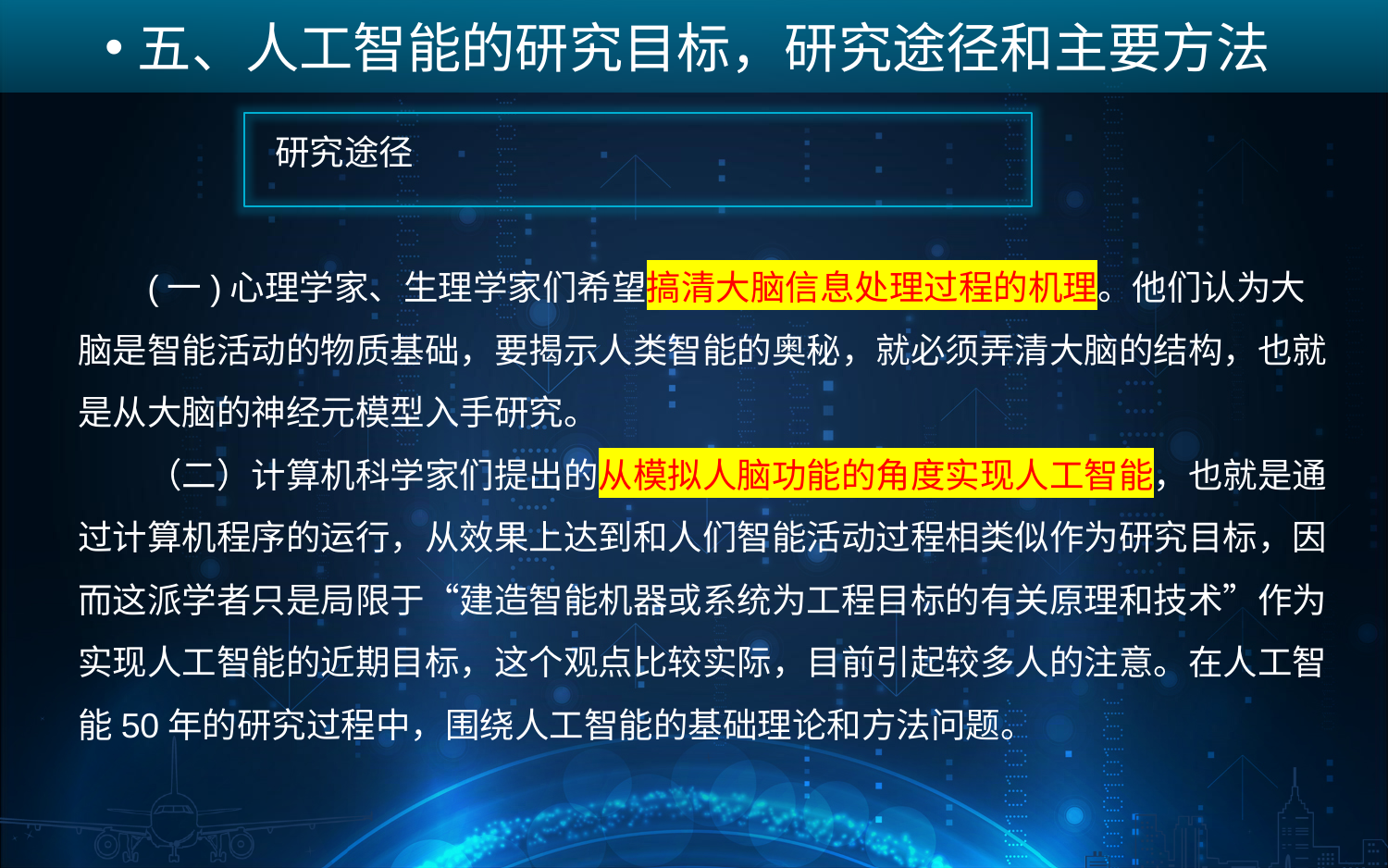

五、人工智能的研究目标，研究途径和主要方法

2.

研究途径

(一)心理学家、生理学家们希望搞清大脑信息处理过程的机理。他们认为大脑是智能活动的物质基础，要揭示人类智能的奥秘，就必须弄清大脑的结构，也就是从大脑的神经元模型入手研究。
（二）计算机科学家们提出的从模拟人脑功能的角度实现人工智能，也就是通过计算机程序的运行，从效果上达到和人们智能活动过程相类似作为研究目标，因而这派学者只是局限于“建造智能机器或系统为工程目标的有关原理和技术”作为实现人工智能的近期目标，这个观点比较实际，目前引起较多人的注意。在人工智能50年的研究过程中，围绕人工智能的基础理论和方法问题。